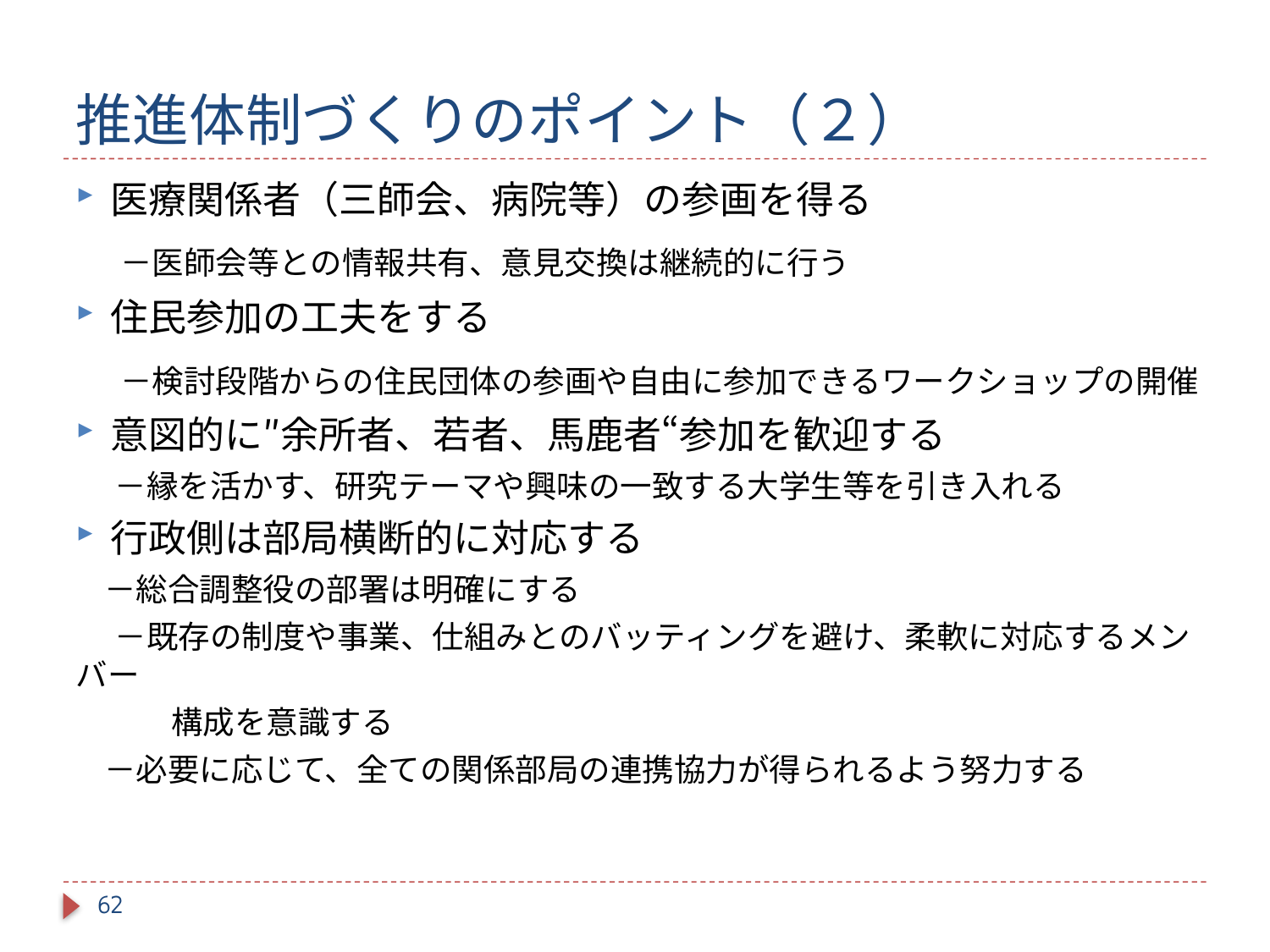

# 推進体制づくりのポイント（２）
医療関係者（三師会、病院等）の参画を得る
　－医師会等との情報共有、意見交換は継続的に行う
住民参加の工夫をする
　－検討段階からの住民団体の参画や自由に参加できるワークショップの開催
意図的に″余所者、若者、馬鹿者“参加を歓迎する
　 －縁を活かす、研究テーマや興味の一致する大学生等を引き入れる
行政側は部局横断的に対応する
   －総合調整役の部署は明確にする
　 －既存の制度や事業、仕組みとのバッティングを避け、柔軟に対応するメンバー
　　　構成を意識する
   －必要に応じて、全ての関係部局の連携協力が得られるよう努力する

62